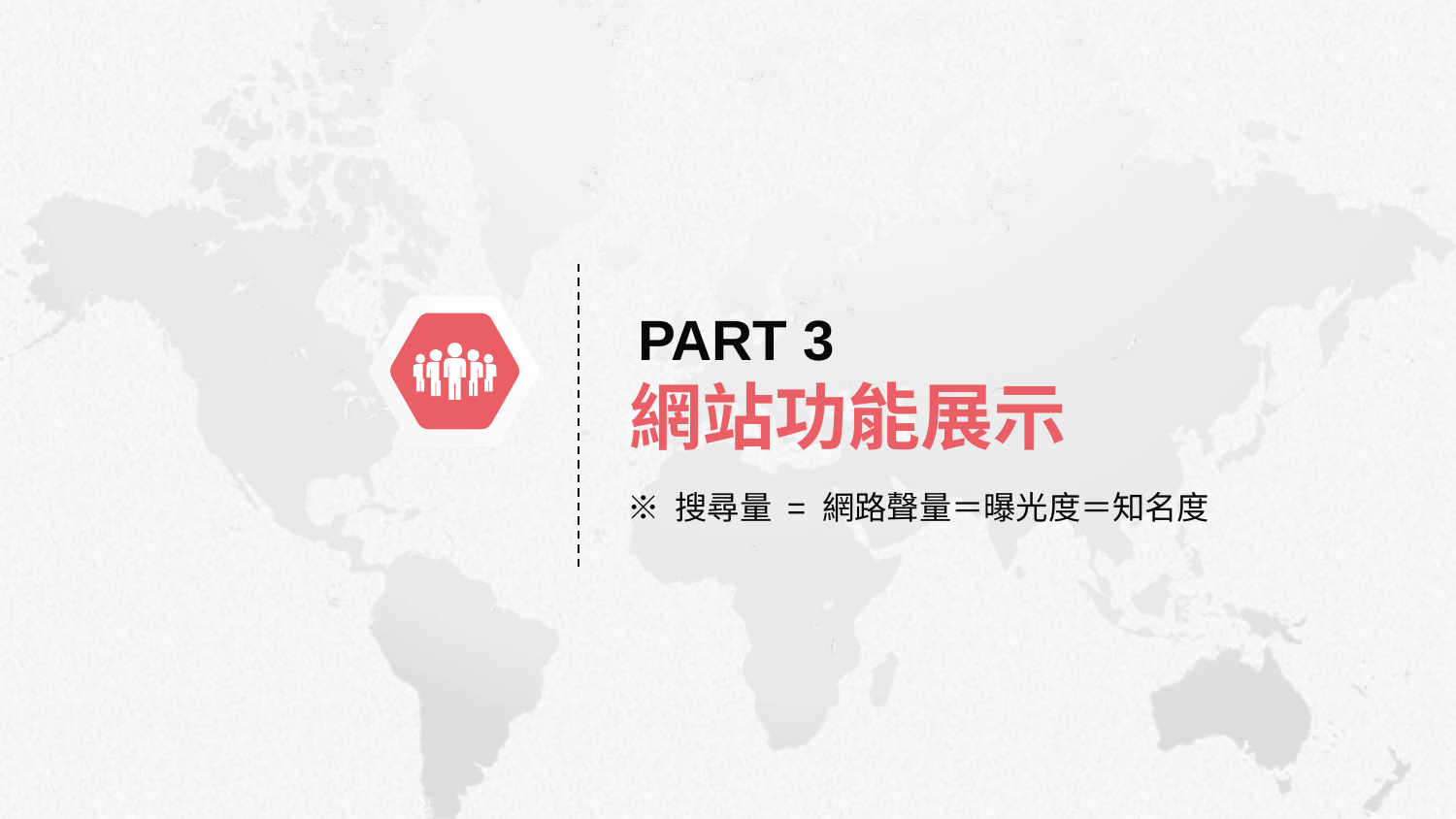

PART 3
網站功能展示

※ 搜尋量 = 網路聲量＝曝光度＝知名度